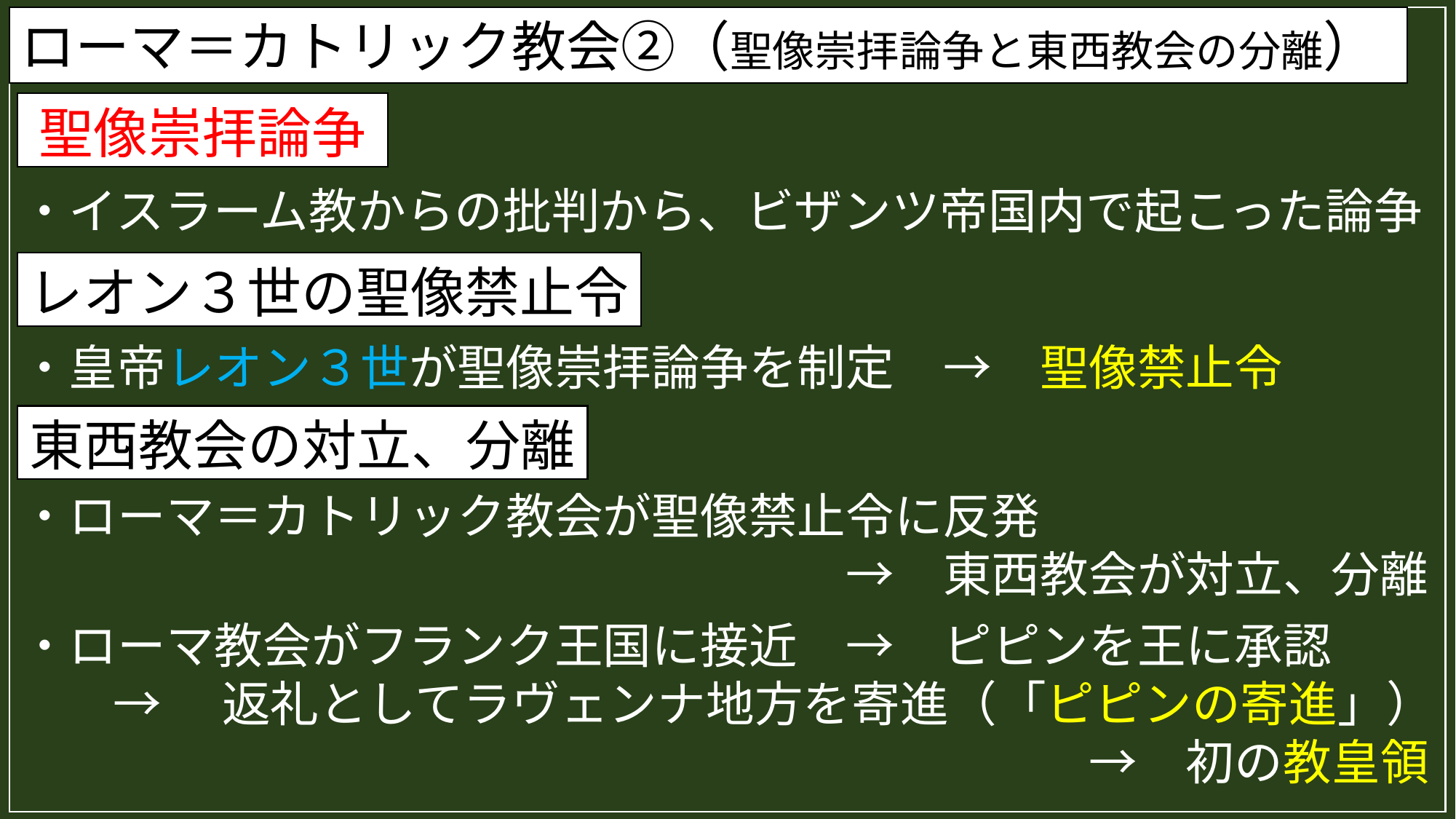

ローマ＝カトリック教会②（聖像崇拝論争と東西教会の分離）

聖像崇拝論争
・イスラーム教からの批判から、ビザンツ帝国内で起こった論争
レオン３世の聖像禁止令
・皇帝レオン３世が聖像崇拝論争を制定　→　聖像禁止令
東西教会の対立、分離
・ローマ＝カトリック教会が聖像禁止令に反発
　　　　　　　　　　　　　　　　　→　東西教会が対立、分離
・ローマ教会がフランク王国に接近　→　ピピンを王に承認
→　返礼としてラヴェンナ地方を寄進（「ピピンの寄進」）
　　　　　　　　　　　　　　　　　　　　　　→　初の教皇領